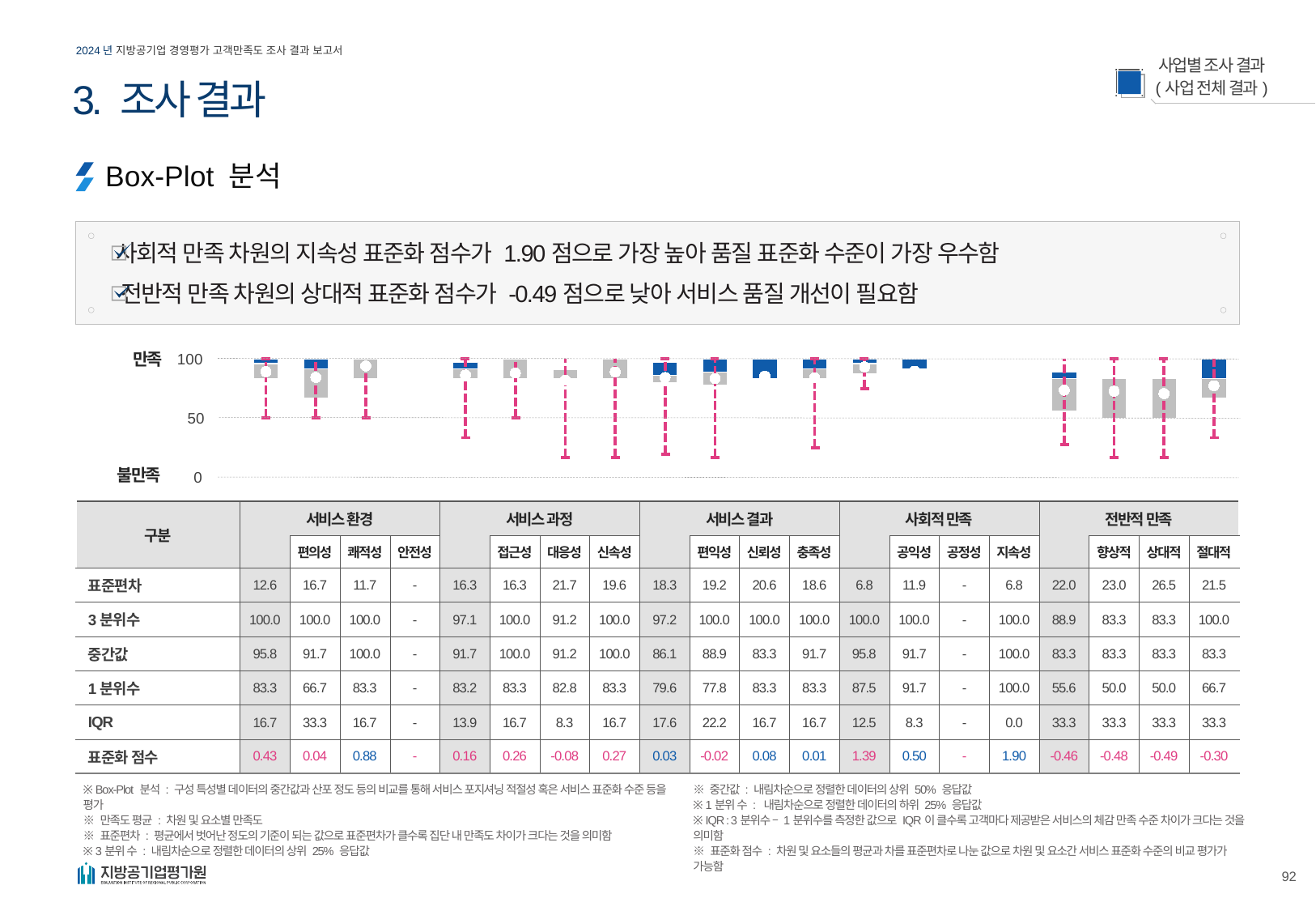

3. 조사 결과
Box-Plot 분석

사회적 만족 차원의 지속성 표준화 점수가 1.90점으로 가장 높아 품질 표준화 수준이 가장 우수함

전반적 만족 차원의 상대적 표준화 점수가 -0.49점으로 낮아 서비스 품질 개선이 필요함

만족
100

### Chart

| Category | 1분위수 | 중앙값-1분위수 | 3분위수-중앙값 | 최대값-3분위수 | 최대값- 중앙값 | 중앙값-최소값 | 평균 |
|---|---|---|---|---|---|---|---|
| 서비스 환경 | 83.33333333333334 | 12.5 | 4.166666666666657 | None | 4.166666666666657 | 45.83333333333334 | 89.16666666666666 |
| 편의성 | 66.66666666666667 | 25.0 | 8.333333333333329 | None | 8.333333333333329 | 41.66666666666667 | 84.33333333333333 |
| 쾌적성 | 83.33333333333334 | 16.666666666666657 | None | None | None | 50.0 | 94.00000000000003 |
| 안전성 | None | None | None | None | None | None | None |
| 서비스 과정 | 83.1668654343073 | 8.499801232359374 | 5.389087656529512 | 2.944245676803817 | 8.333333333333329 | 58.33333333333335 | 86.3253449689959 |
| 접근성 | 83.33333333333334 | 16.666666666666657 | None | None | None | 50.0 | 88.0 |
| 대응성 | 82.83392963625519 | 8.333333333333329 | None | 8.83273703041148 | 8.83273703041148 | 74.50059630292185 | 82.03369111508646 |
| 신속성 | 83.33333333333334 | 16.666666666666657 | None | None | None | 83.33333333333334 | 88.9423437919013 |
| 서비스 결과 | 79.62962962962963 | 6.481481481481495 | 11.1111111111111 | 2.7777777777777715 | 13.888888888888872 | 66.66666666666669 | 84.22222222222223 |
| 편익성 | 77.77777777777779 | 11.111111111111086 | 11.111111111111128 | None | 11.111111111111128 | 72.2222222222222 | 83.33333333333333 |
| 신뢰성 | 83.33333333333334 | None | 16.666666666666657 | None | 16.666666666666657 | 66.66666666666669 | 85.33333333333334 |
| 충족성 | 83.33333333333334 | 8.333333333333329 | 8.333333333333329 | None | 8.333333333333329 | 66.66666666666667 | 84.00000000000001 |
| 사회적 만족 | 87.5 | 8.333333333333343 | 4.166666666666657 | None | 4.166666666666657 | 20.833333333333343 | 93.16666666666666 |
| 공익성 | 91.66666666666667 | None | 8.333333333333329 | None | 8.333333333333329 | 33.333333333333336 | 89.66666666666669 |
| 공정성 | None | None | None | None | None | None | None |
| 지속성 | 100.0 | None | None | None | None | 16.666666666666657 | 96.66666666666669 |
| 전반적 만족 | 55.55555555555555 | 27.777777777777793 | 5.555555555555557 | 11.1111111111111 | 16.666666666666657 | 55.55555555555557 | 73.55555555555556 |
| 향상적 | 50.0 | 33.33333333333334 | None | 16.666666666666657 | 16.666666666666657 | 66.66666666666669 | 72.66666666666667 |
| 상대적 | 50.0 | 33.33333333333334 | None | 16.666666666666657 | 16.666666666666657 | 66.66666666666669 | 70.66666666666666 |
| 절대적 | 66.66666666666666 | 16.666666666666686 | 16.666666666666657 | None | 16.666666666666657 | 50.000000000000014 | 77.33333333333334 |
50
불만족
0

| 구분 | 서비스 환경 |  |  |  | 서비스 과정 |  |  |  | 서비스 결과 |  |  |  | 사회적 만족 |  |  |  | 전반적 만족 |  |  |  |
| --- | --- | --- | --- | --- | --- | --- | --- | --- | --- | --- | --- | --- | --- | --- | --- | --- | --- | --- | --- | --- |
|  |  | 편의성 | 쾌적성 | 안전성 |  | 접근성 | 대응성 | 신속성 |  | 편익성 | 신뢰성 | 충족성 |  | 공익성 | 공정성 | 지속성 |  | 향상적 | 상대적 | 절대적 |
| 표준편차 | 12.6 | 16.7 | 11.7 | - | 16.3 | 16.3 | 21.7 | 19.6 | 18.3 | 19.2 | 20.6 | 18.6 | 6.8 | 11.9 | - | 6.8 | 22.0 | 23.0 | 26.5 | 21.5 |
| 3분위수 | 100.0 | 100.0 | 100.0 | - | 97.1 | 100.0 | 91.2 | 100.0 | 97.2 | 100.0 | 100.0 | 100.0 | 100.0 | 100.0 | - | 100.0 | 88.9 | 83.3 | 83.3 | 100.0 |
| 중간값 | 95.8 | 91.7 | 100.0 | - | 91.7 | 100.0 | 91.2 | 100.0 | 86.1 | 88.9 | 83.3 | 91.7 | 95.8 | 91.7 | - | 100.0 | 83.3 | 83.3 | 83.3 | 83.3 |
| 1분위수 | 83.3 | 66.7 | 83.3 | - | 83.2 | 83.3 | 82.8 | 83.3 | 79.6 | 77.8 | 83.3 | 83.3 | 87.5 | 91.7 | - | 100.0 | 55.6 | 50.0 | 50.0 | 66.7 |
| IQR | 16.7 | 33.3 | 16.7 | - | 13.9 | 16.7 | 8.3 | 16.7 | 17.6 | 22.2 | 16.7 | 16.7 | 12.5 | 8.3 | - | 0.0 | 33.3 | 33.3 | 33.3 | 33.3 |
| 표준화 점수 | 0.43 | 0.04 | 0.88 | - | 0.16 | 0.26 | -0.08 | 0.27 | 0.03 | -0.02 | 0.08 | 0.01 | 1.39 | 0.50 | - | 1.90 | -0.46 | -0.48 | -0.49 | -0.30 |
※ Box-Plot 분석 : 구성 특성별 데이터의 중간값과 산포 정도 등의 비교를 통해 서비스 포지셔닝 적절성 혹은 서비스 표준화 수준 등을 평가
※ 만족도 평균 : 차원 및 요소별 만족도
※ 표준편차 : 평균에서 벗어난 정도의 기준이 되는 값으로 표준편차가 클수록 집단 내 만족도 차이가 크다는 것을 의미함
※ 3분위 수 : 내림차순으로 정렬한 데이터의 상위 25% 응답값
※ 중간값 : 내림차순으로 정렬한 데이터의 상위 50% 응답값
※ 1분위 수 :  내림차순으로 정렬한 데이터의 하위 25% 응답값
※ IQR : 3분위수 – 1분위수를 측정한 값으로 IQR이 클수록 고객마다 제공받은 서비스의 체감 만족 수준 차이가 크다는 것을 의미함
※ 표준화 점수 : 차원 및 요소들의 평균과 차를 표준편차로 나눈 값으로 차원 및 요소간 서비스 표준화 수준의 비교 평가가 가능함